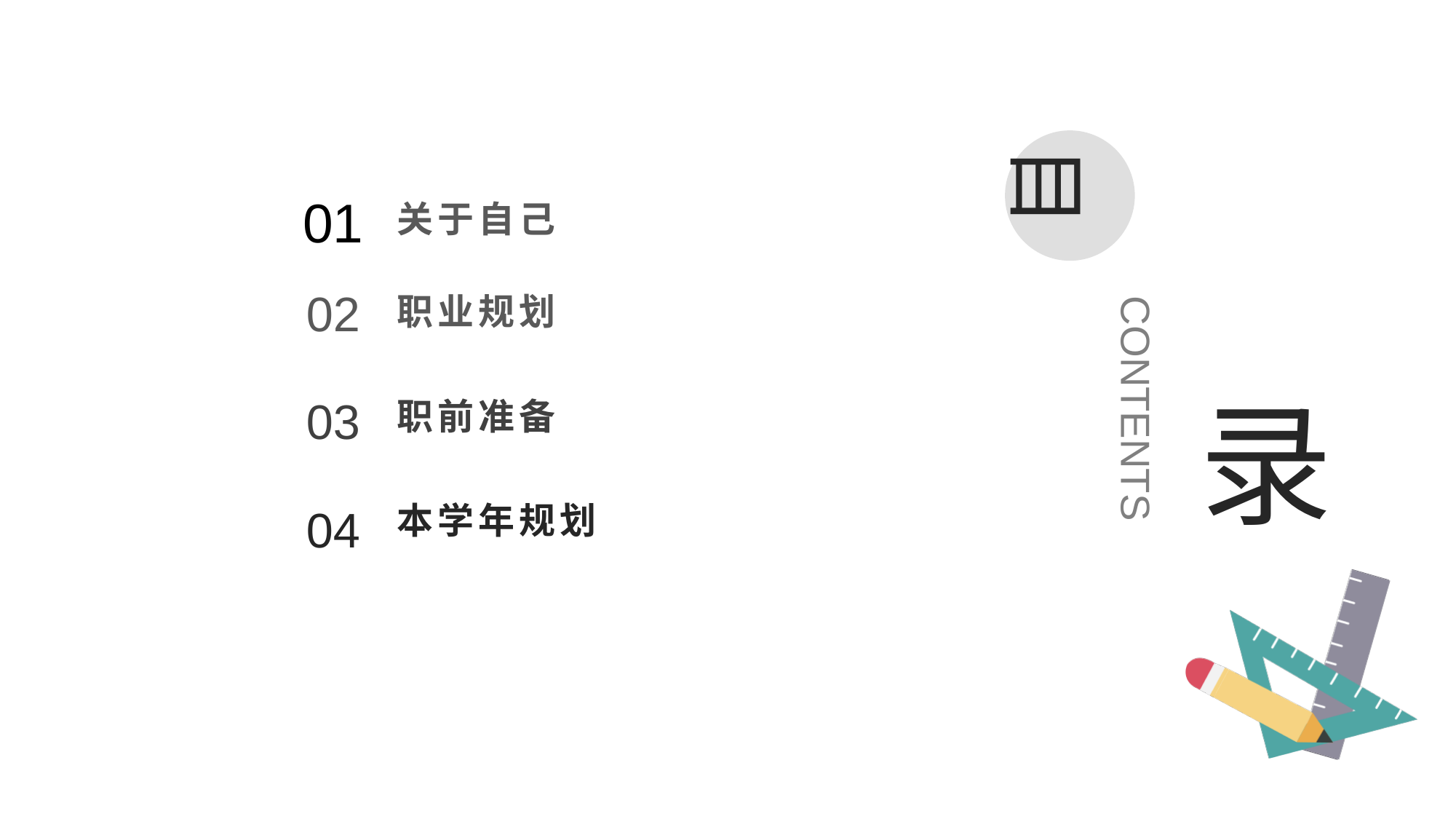

目
01
关于自己
# 录
02
职业规划
03
职前准备

04
本学年规划
CONTENTS